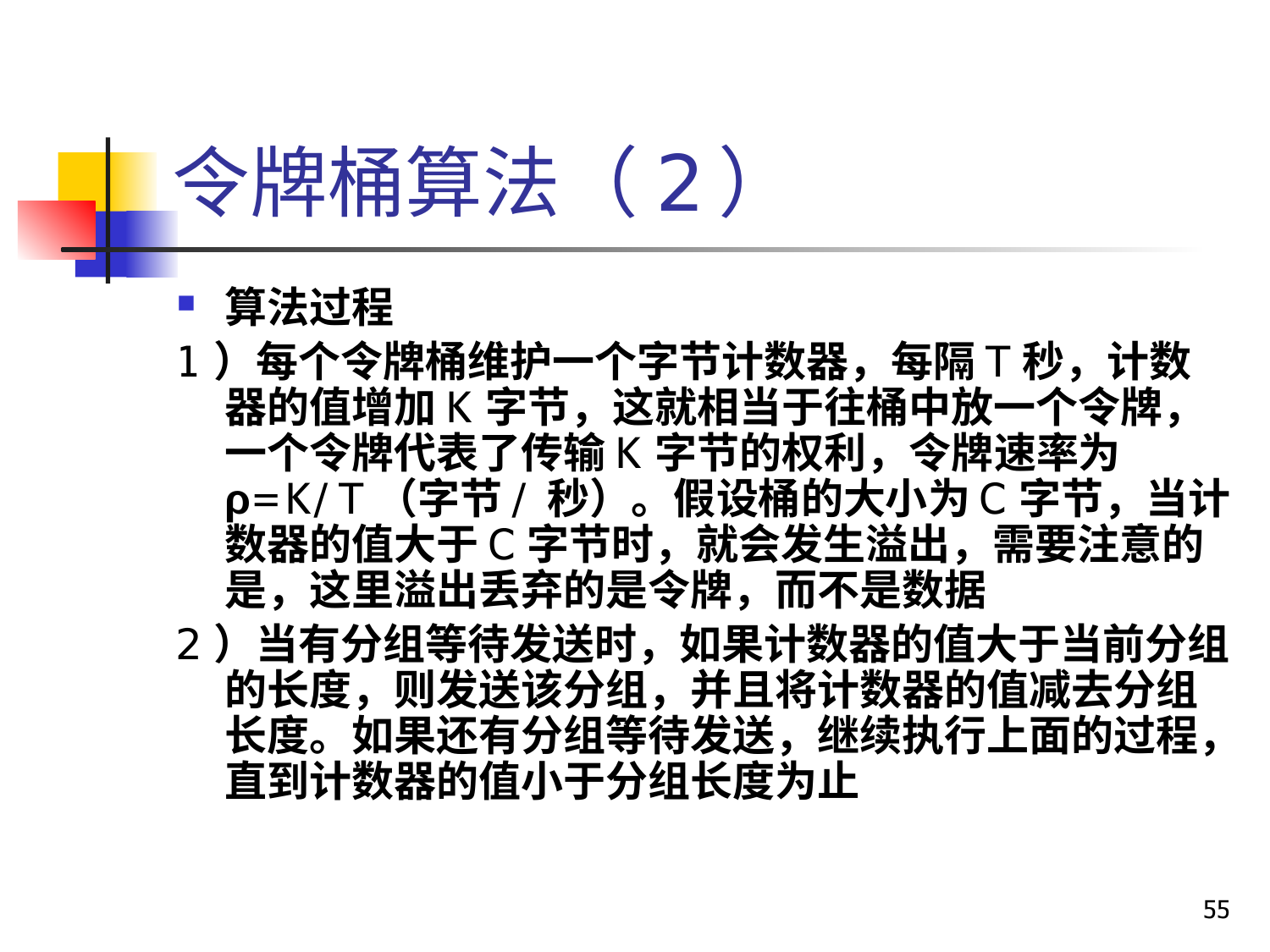

# 令牌桶算法（2）
算法过程
1）每个令牌桶维护一个字节计数器，每隔T秒，计数器的值增加K字节，这就相当于往桶中放一个令牌，一个令牌代表了传输K字节的权利，令牌速率为ρ=K/T（字节/秒）。假设桶的大小为C字节，当计数器的值大于C字节时，就会发生溢出，需要注意的是，这里溢出丢弃的是令牌，而不是数据
2）当有分组等待发送时，如果计数器的值大于当前分组的长度，则发送该分组，并且将计数器的值减去分组长度。如果还有分组等待发送，继续执行上面的过程，直到计数器的值小于分组长度为止
55